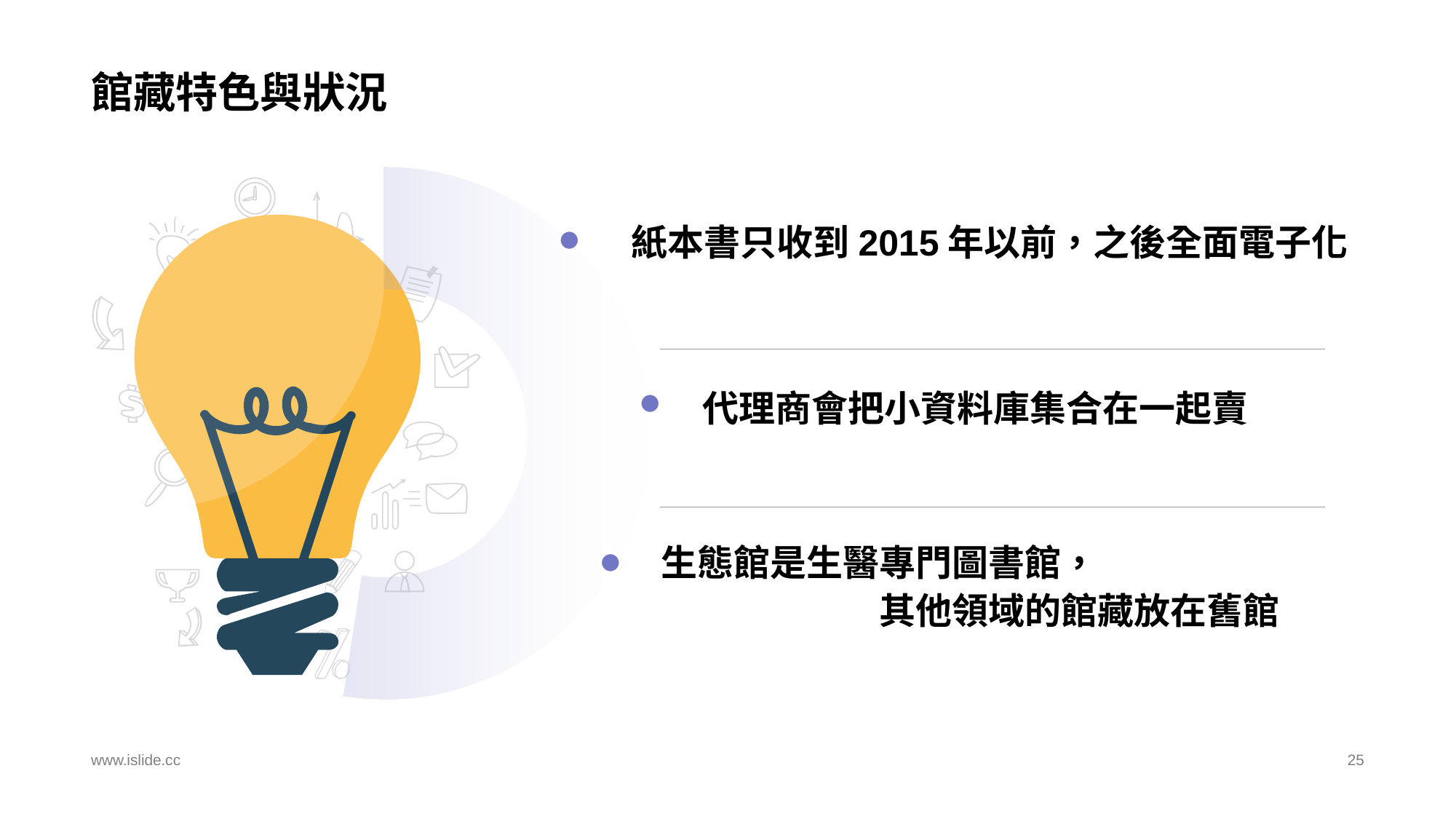

# 館藏特色與狀況

紙本書只收到2015年以前，之後全面電子化

代理商會把小資料庫集合在一起賣

生態館是生醫專門圖書館，
		其他領域的館藏放在舊館

www.islide.cc
25